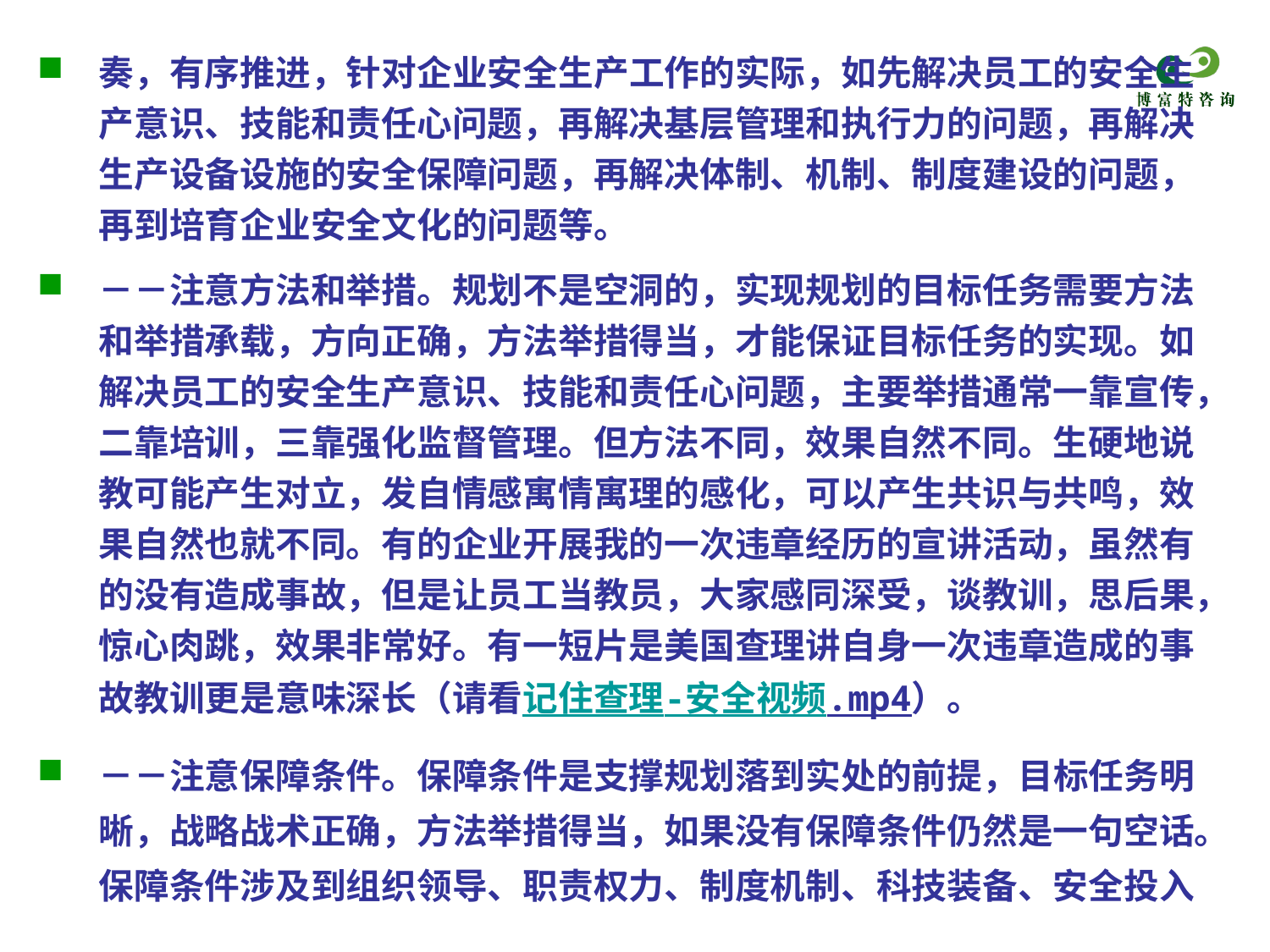

奏，有序推进，针对企业安全生产工作的实际，如先解决员工的安全生产意识、技能和责任心问题，再解决基层管理和执行力的问题，再解决生产设备设施的安全保障问题，再解决体制、机制、制度建设的问题，再到培育企业安全文化的问题等。
－－注意方法和举措。规划不是空洞的，实现规划的目标任务需要方法和举措承载，方向正确，方法举措得当，才能保证目标任务的实现。如解决员工的安全生产意识、技能和责任心问题，主要举措通常一靠宣传，二靠培训，三靠强化监督管理。但方法不同，效果自然不同。生硬地说教可能产生对立，发自情感寓情寓理的感化，可以产生共识与共鸣，效果自然也就不同。有的企业开展我的一次违章经历的宣讲活动，虽然有的没有造成事故，但是让员工当教员，大家感同深受，谈教训，思后果，惊心肉跳，效果非常好。有一短片是美国查理讲自身一次违章造成的事故教训更是意味深长（请看记住查理-安全视频.mp4）。
－－注意保障条件。保障条件是支撑规划落到实处的前提，目标任务明晰，战略战术正确，方法举措得当，如果没有保障条件仍然是一句空话。保障条件涉及到组织领导、职责权力、制度机制、科技装备、安全投入